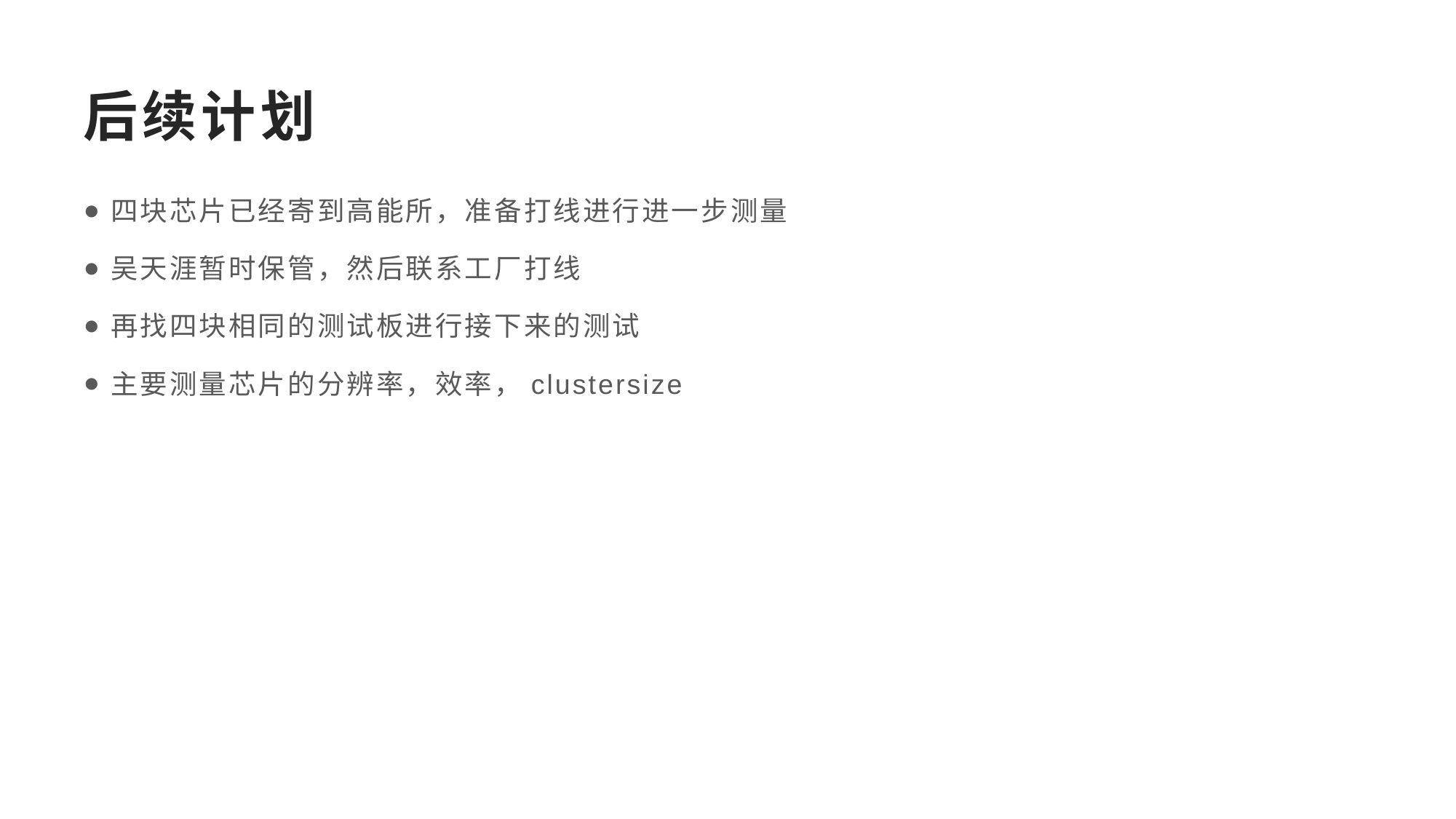

# 后续计划
四块芯片已经寄到高能所，准备打线进行进一步测量
吴天涯暂时保管，然后联系工厂打线
再找四块相同的测试板进行接下来的测试
主要测量芯片的分辨率，效率，clustersize